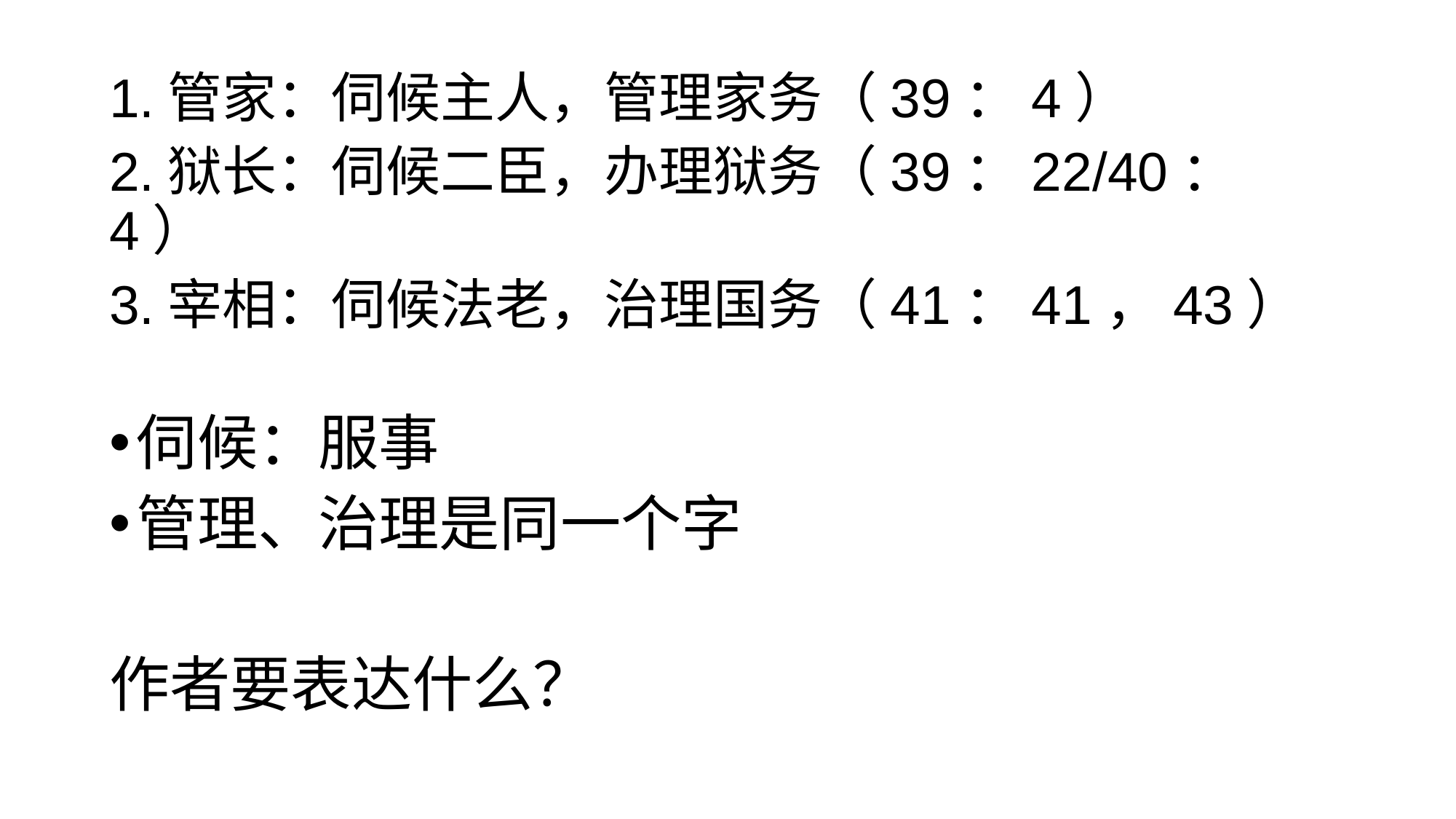

1.管家：伺候主人，管理家务（39：4）
2.狱长：伺候二臣，办理狱务（39：22/40：4）
3.宰相：伺候法老，治理国务（41：41，43）

伺候：服事
管理、治理是同一个字

作者要表达什么？